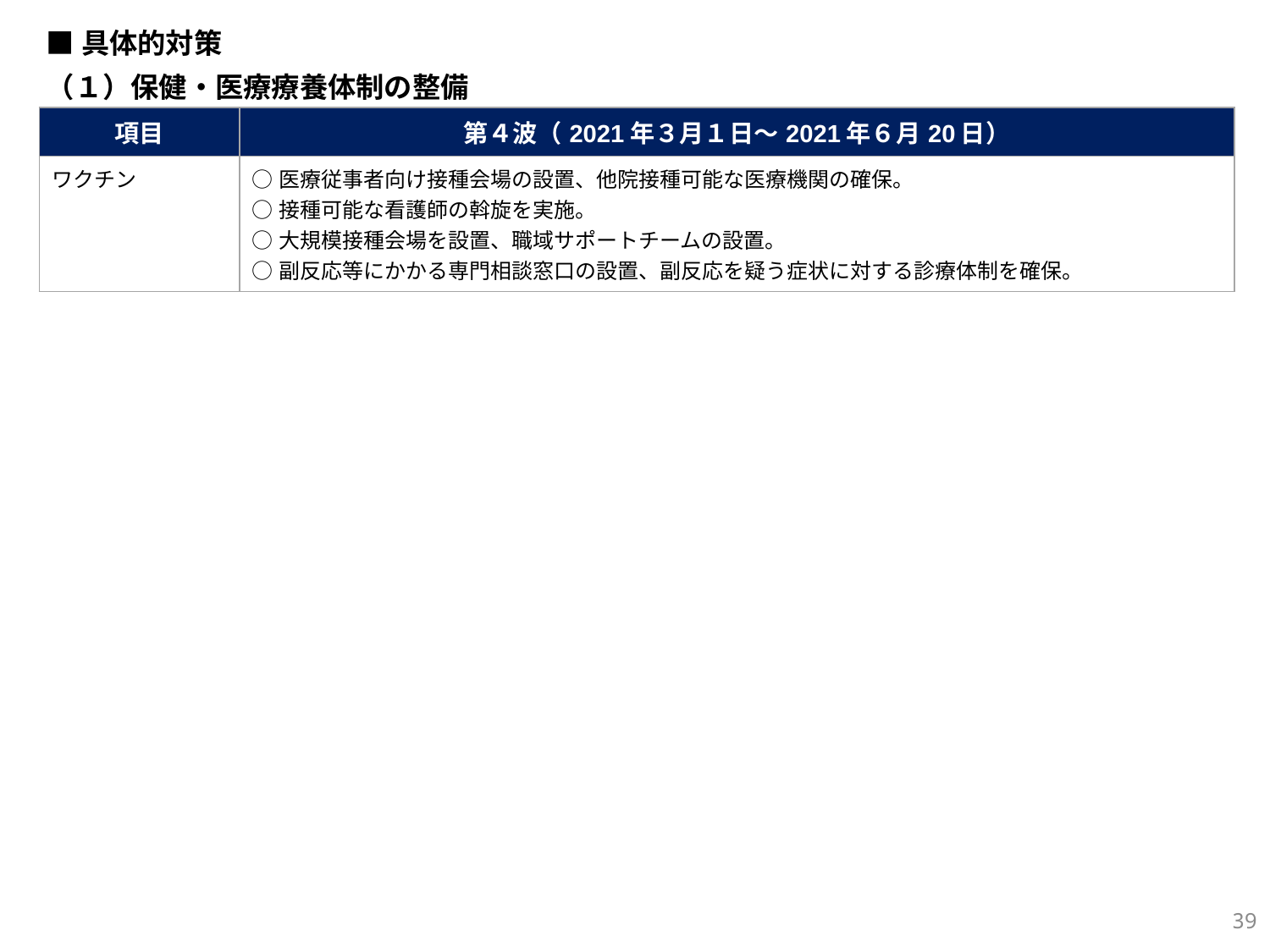

■具体的対策
（１）保健・医療療養体制の整備
| 項目 | 第４波（2021年３月１日～2021年６月20日） |
| --- | --- |
| ワクチン | ○医療従事者向け接種会場の設置、他院接種可能な医療機関の確保。 ○接種可能な看護師の斡旋を実施。 ○大規模接種会場を設置、職域サポートチームの設置。 ○副反応等にかかる専門相談窓口の設置、副反応を疑う症状に対する診療体制を確保。 |
39